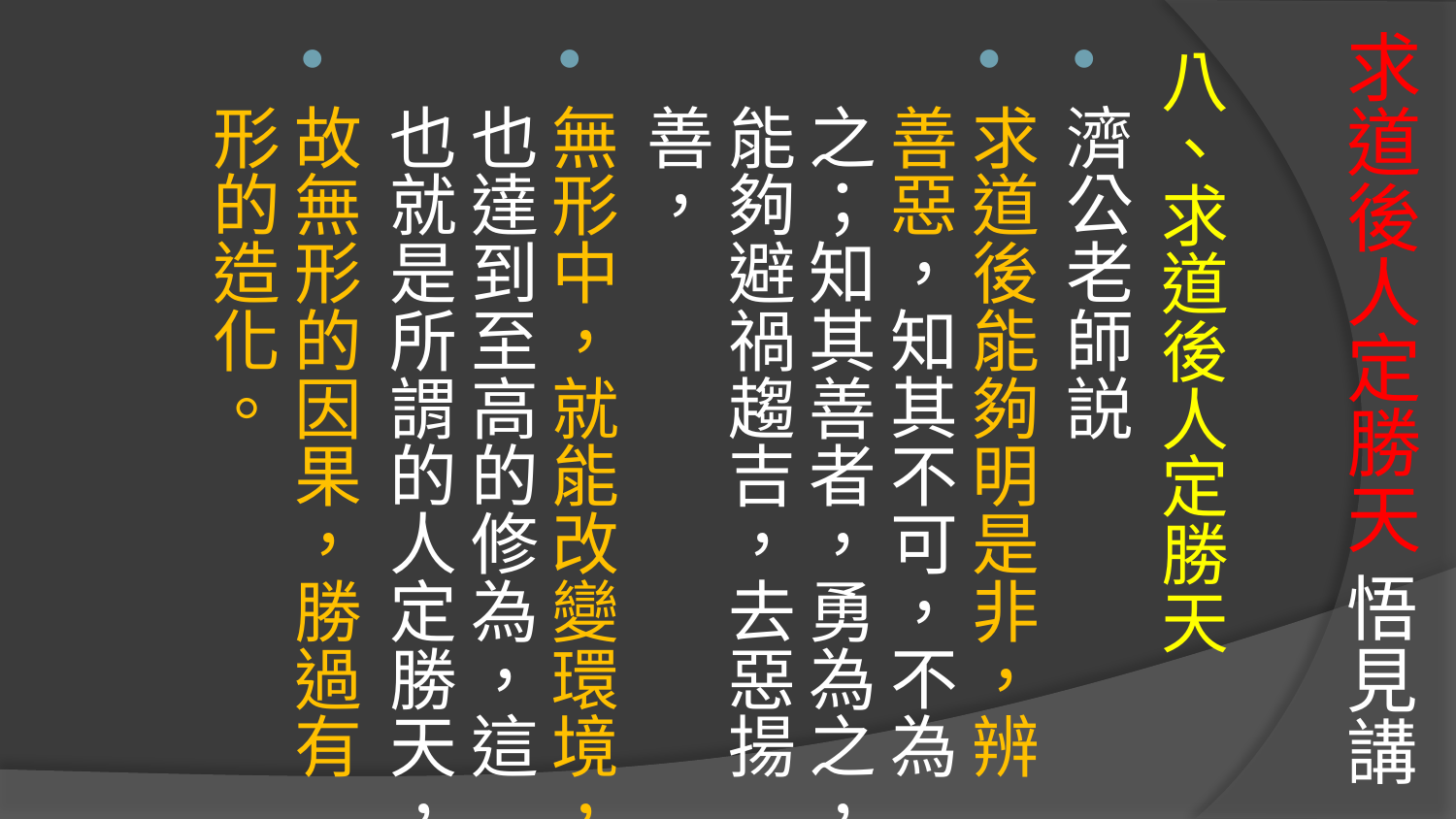

# 求道後人定勝天 悟見講
八、求道後人定勝天
濟公老師説
求道後能夠明是非，辨善惡，知其不可，不為之；知其善者，勇為之，能夠避禍趨吉，去惡揚善，
無形中，就能改變環境，也達到至高的修為，這也就是所謂的人定勝天，
故無形的因果，勝過有形的造化。